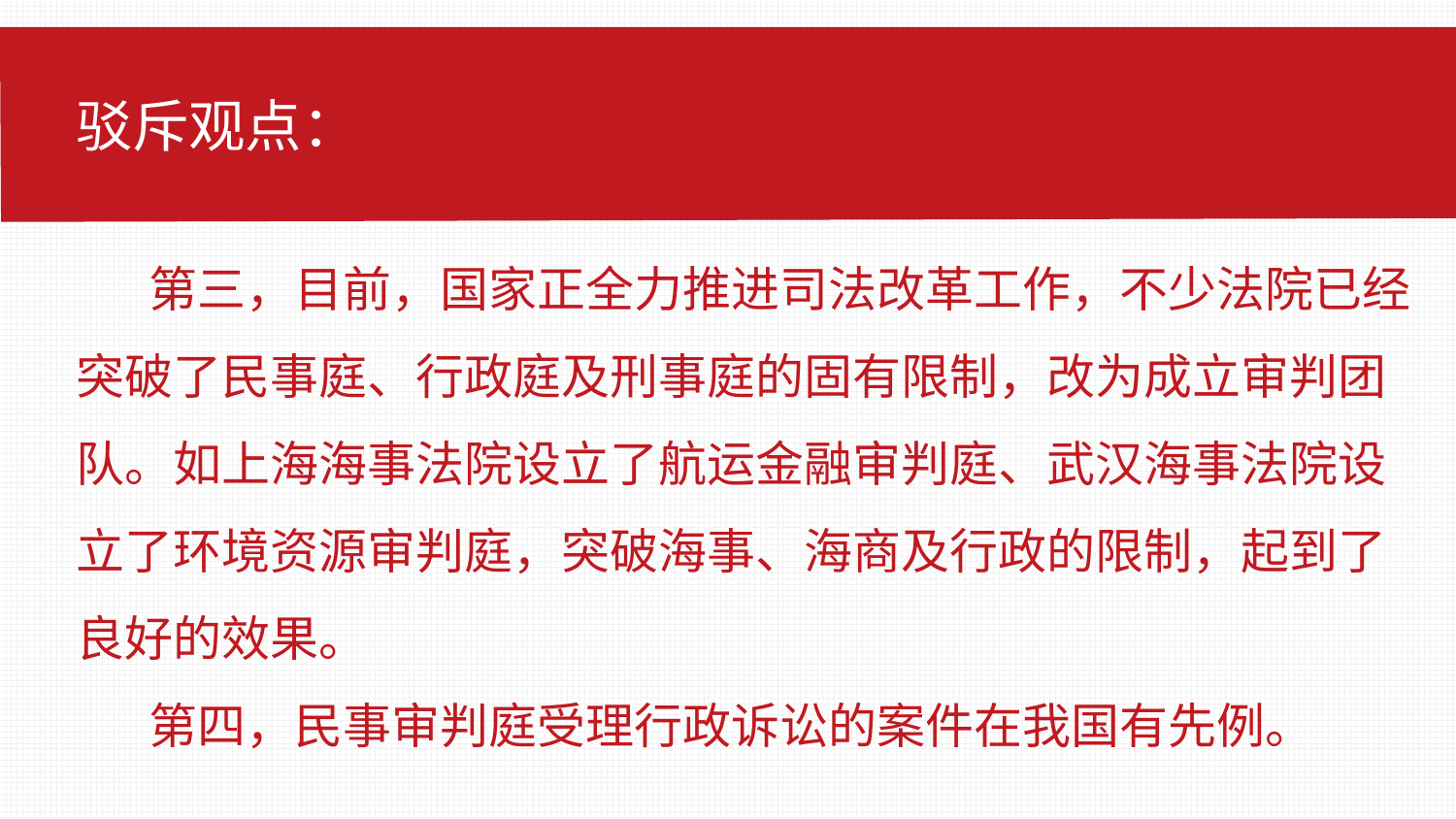

驳斥观点：
第三，目前，国家正全力推进司法改革工作，不少法院已经突破了民事庭、行政庭及刑事庭的固有限制，改为成立审判团队。如上海海事法院设立了航运金融审判庭、武汉海事法院设立了环境资源审判庭，突破海事、海商及行政的限制，起到了良好的效果。
第四，民事审判庭受理行政诉讼的案件在我国有先例。